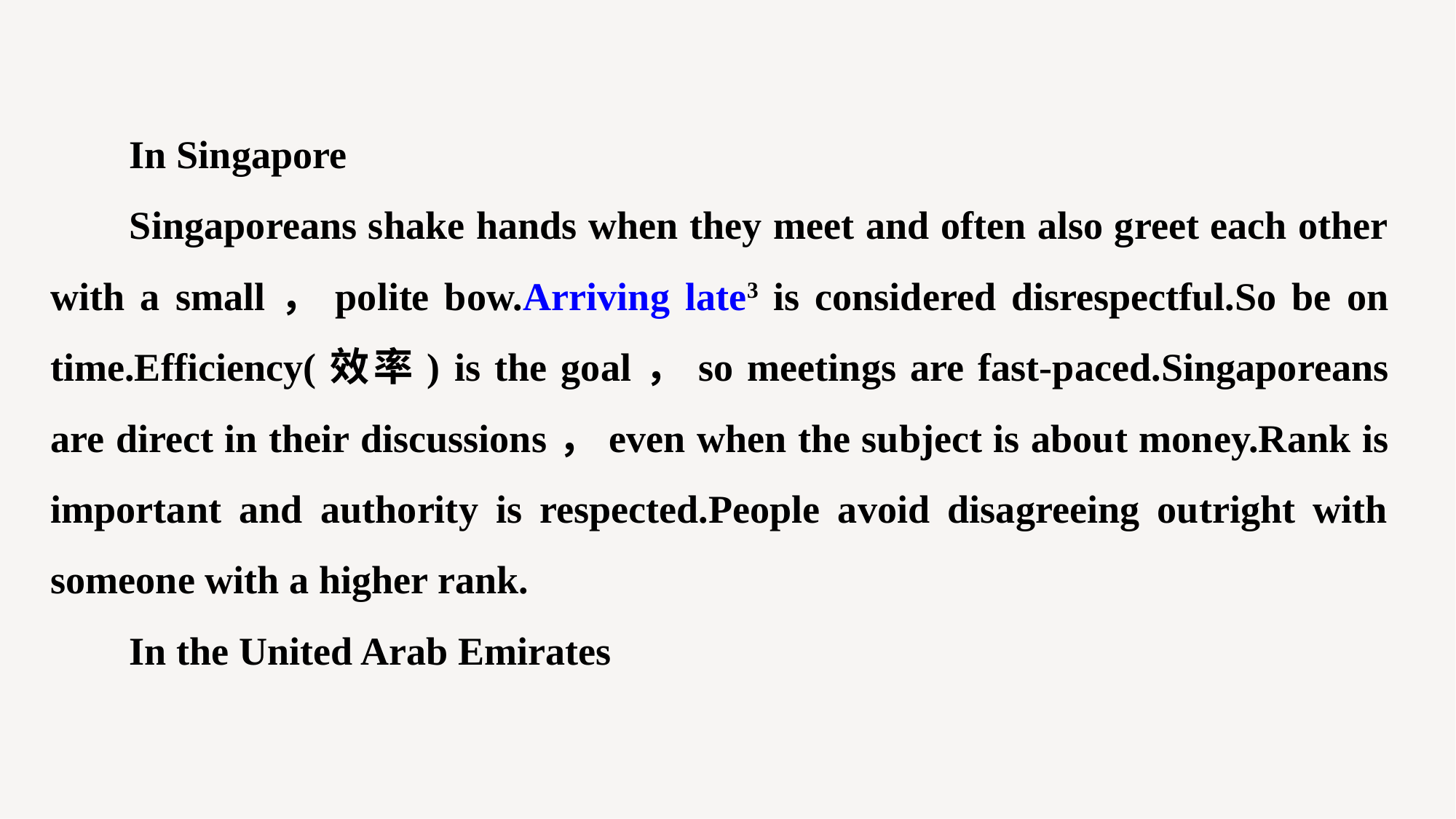

In Singapore
Singaporeans shake hands when they meet and often also greet each other with a small，polite bow.Arriving late3 is considered disrespectful.So be on time.Efficiency(效率) is the goal，so meetings are fast-paced.Singaporeans are direct in their discussions，even when the subject is about money.Rank is important and authority is respected.People avoid disagreeing outright with someone with a higher rank.
In the United Arab Emirates